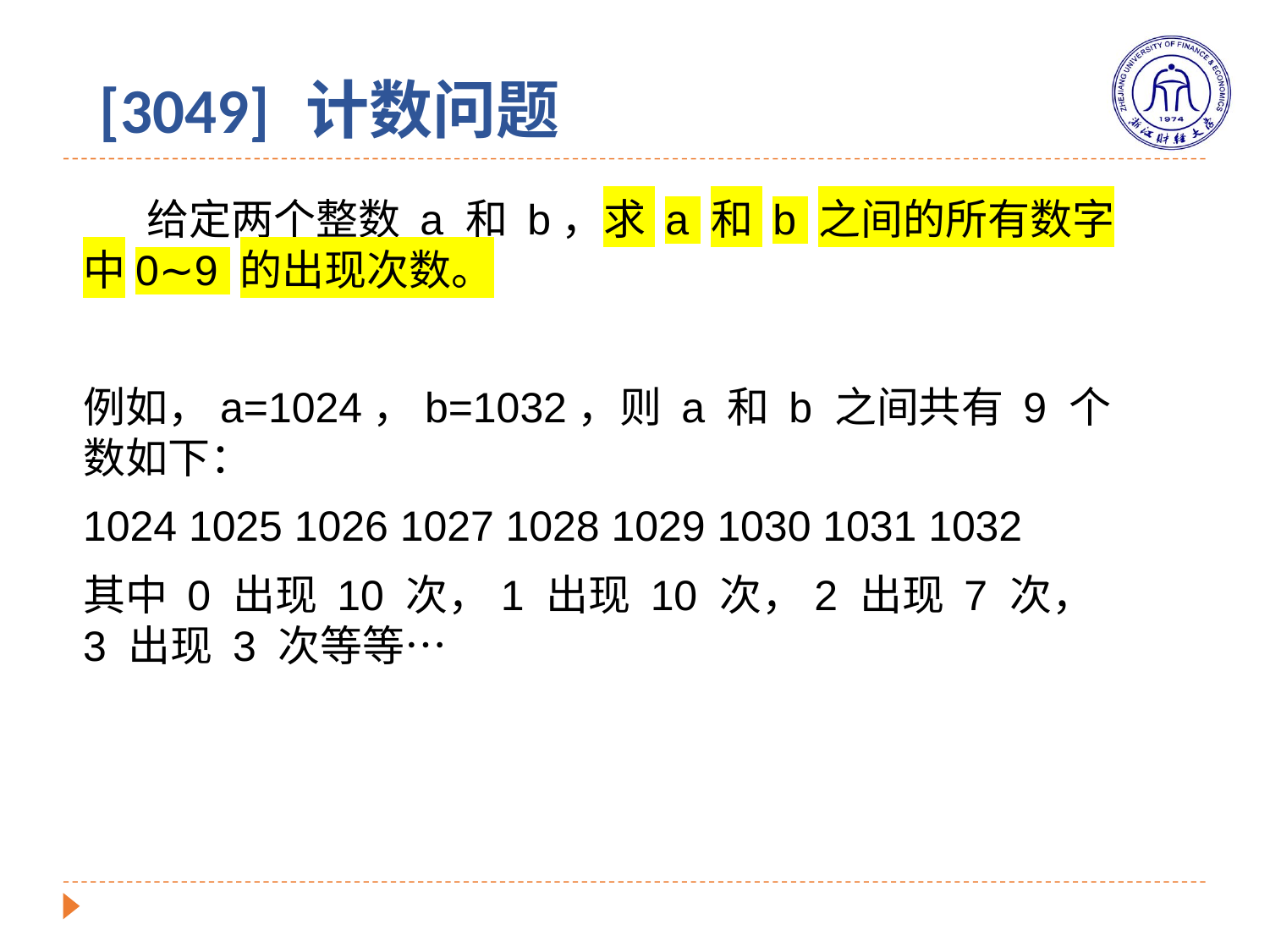

# [3049] 计数问题
给定两个整数 a 和 b，求 a 和 b 之间的所有数字中0∼9 的出现次数。

例如，a=1024，b=1032，则 a 和 b 之间共有 9 个数如下：
1024 1025 1026 1027 1028 1029 1030 1031 1032
其中 0 出现 10 次，1 出现 10 次，2 出现 7 次，3 出现 3 次等等…

52